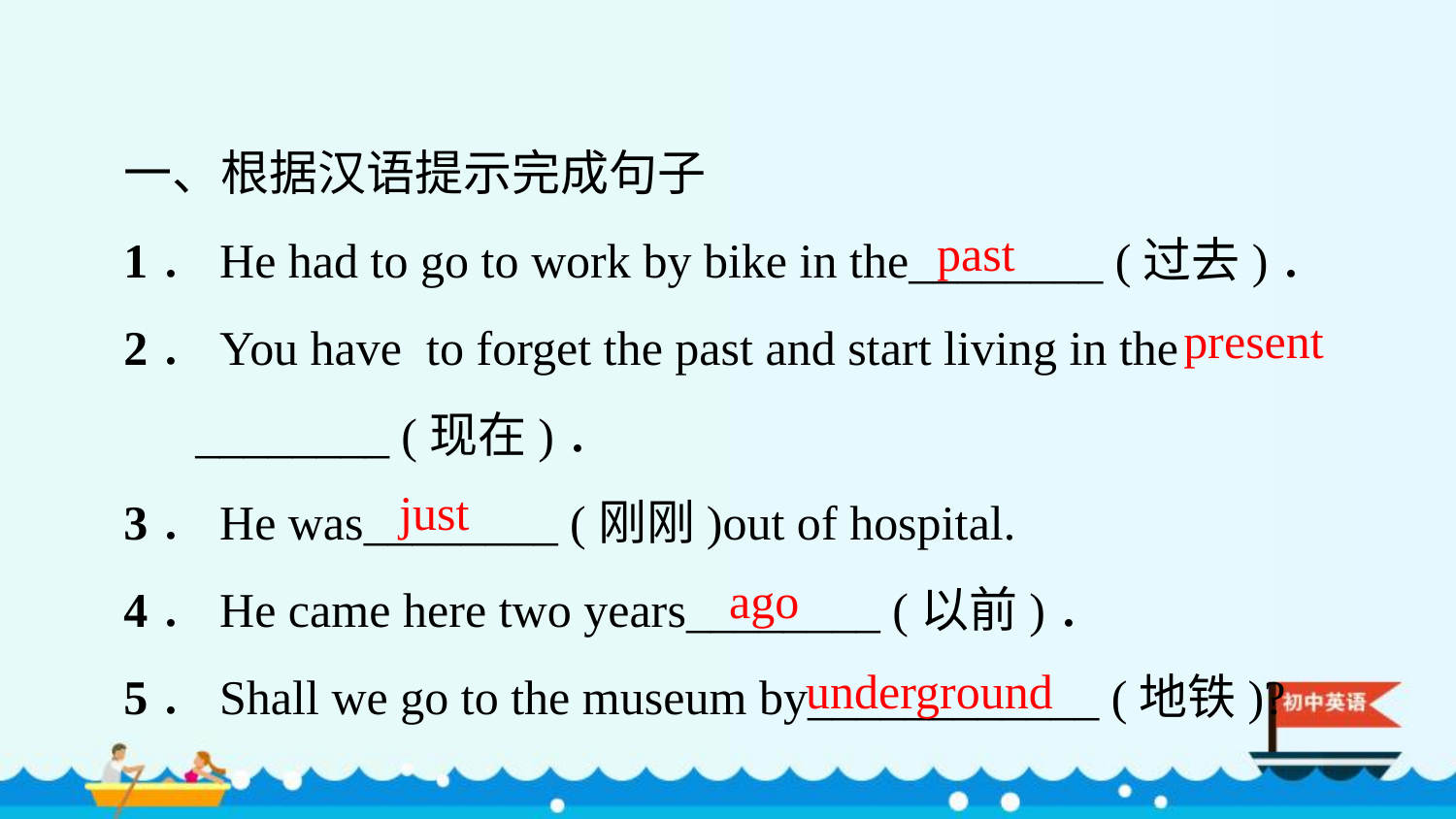

一、根据汉语提示完成句子
1．He had to go to work by bike in the________ (过去)．
2．You have  to forget the past and start living in the ________ (现在)．
3．He was________ (刚刚)out of hospital.
4．He came here two years________ (以前)．
5．Shall we go to the museum by____________ (地铁)?
past
present
just
ago
underground